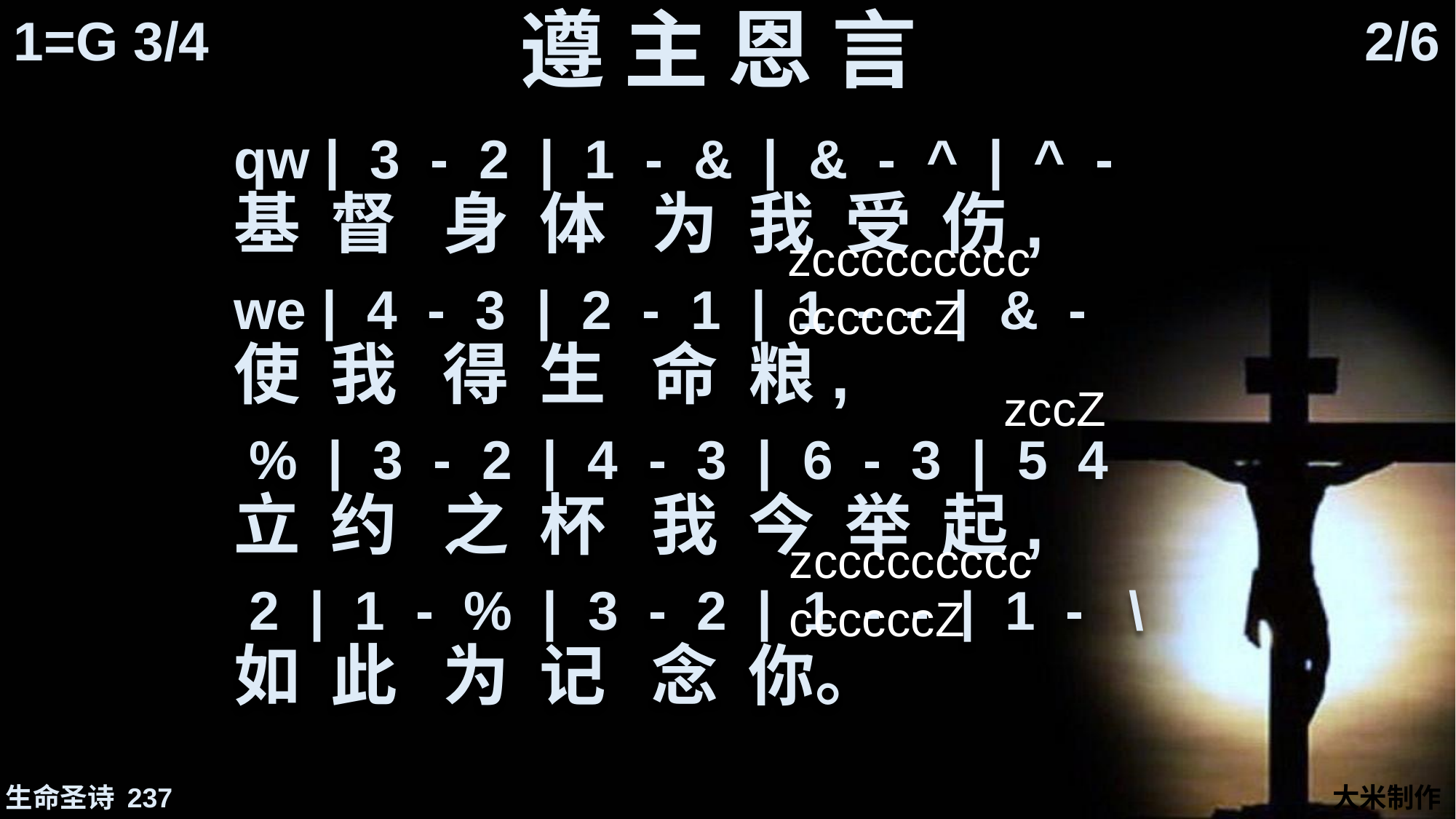

# 遵 主 恩 言
2/6
1=G 3/4
qw |  3  -  2  |  1  -  &  |  &  -  ^  |  ^  -
基  督   身  体   为  我  受  伤,

we |  4  -  3  |  2  -  1  |  1  -  -  |  &  -
使  我   得  生   命  粮,

 %  |  3  -  2  |  4  -  3  |  6  -  3  |  5  4
立  约   之  杯   我  今  举  起,

 2  |  1  -  %  |  3  -  2  |  1  -  -  |  1  -   \
如  此   为  记   念  你。
zcccccccccccccccZ
zccZ
zcccccccccccccccZ
生命圣诗 237
大米制作